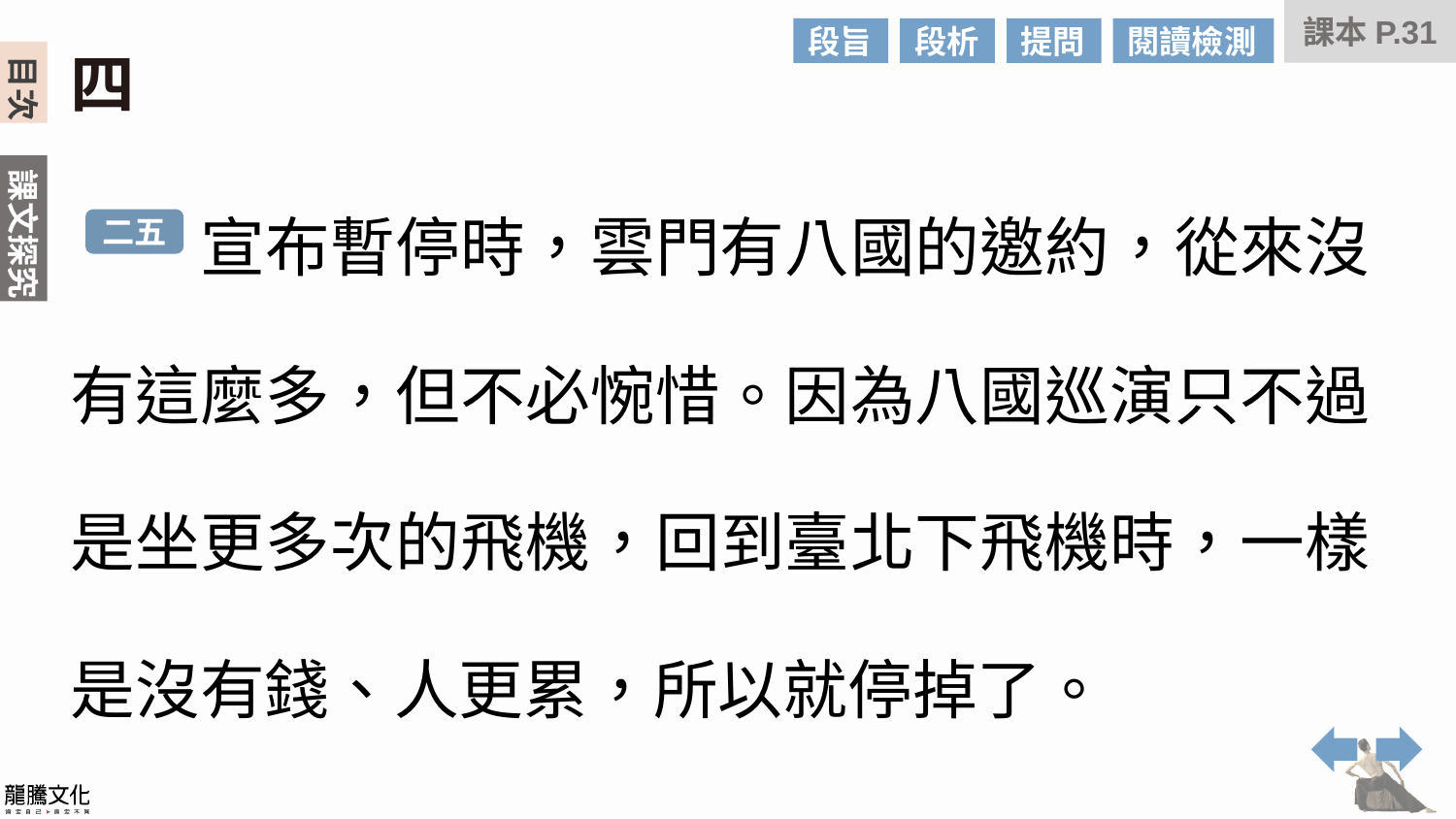

課本P.31
段旨
段析
提問
閱讀檢測
四
　　宣布暫停時，雲門有八國的邀約，從來沒有這麼多，但不必惋惜。因為八國巡演只不過是坐更多次的飛機，回到臺北下飛機時，一樣是沒有錢、人更累，所以就停掉了。
二五